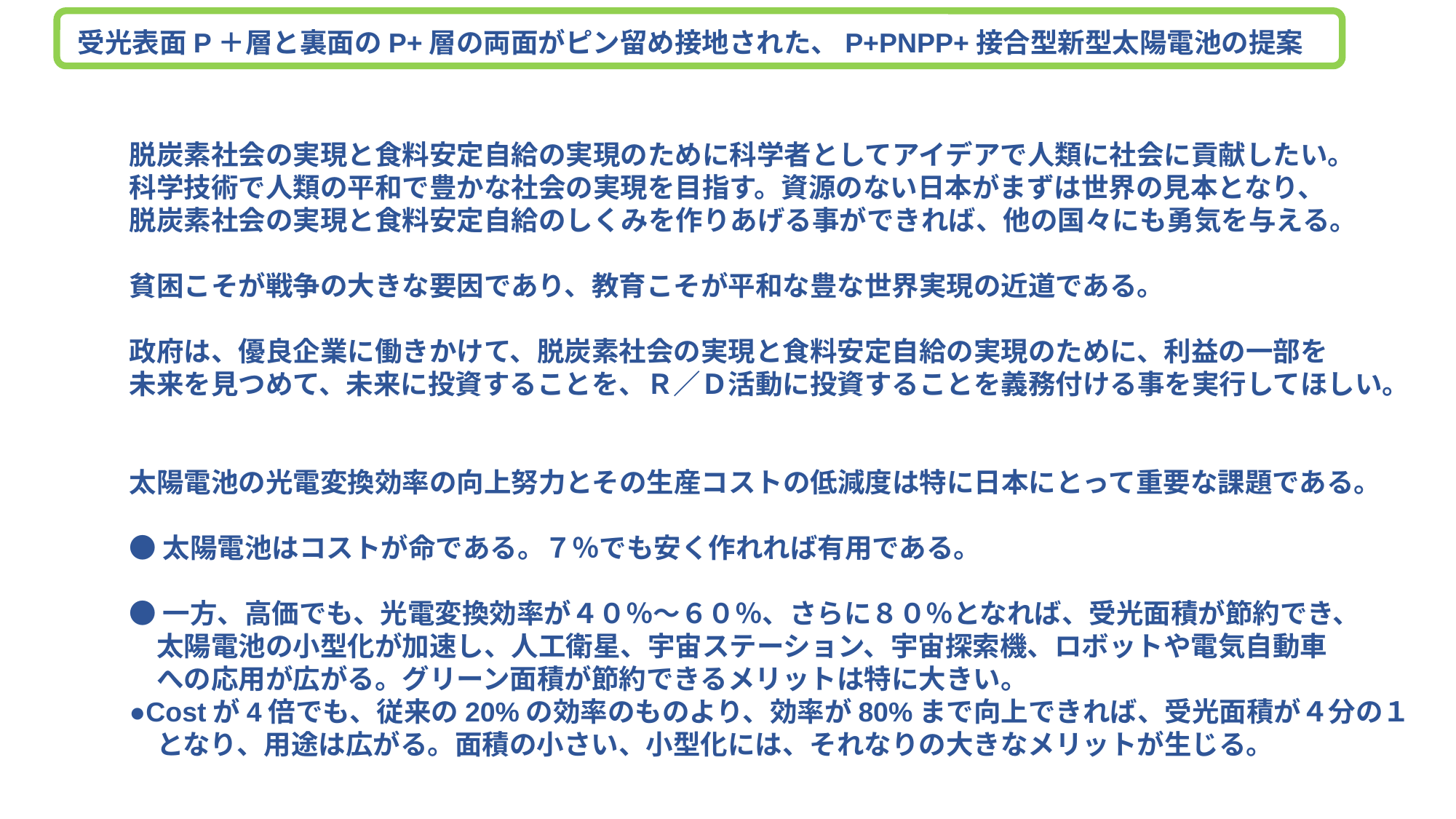

受光表面P＋層と裏面のP+層の両面がピン留め接地された、P+PNPP+接合型新型太陽電池の提案
脱炭素社会の実現と食料安定自給の実現のために科学者としてアイデアで人類に社会に貢献したい。
科学技術で人類の平和で豊かな社会の実現を目指す。資源のない日本がまずは世界の見本となり、
脱炭素社会の実現と食料安定自給のしくみを作りあげる事ができれば、他の国々にも勇気を与える。

貧困こそが戦争の大きな要因であり、教育こそが平和な豊な世界実現の近道である。

政府は、優良企業に働きかけて、脱炭素社会の実現と食料安定自給の実現のために、利益の一部を
未来を見つめて、未来に投資することを、Ｒ／Ｄ活動に投資することを義務付ける事を実行してほしい。

太陽電池の光電変換効率の向上努力とその生産コストの低減度は特に日本にとって重要な課題である。

●太陽電池はコストが命である。７％でも安く作れれば有用である。

●一方、高価でも、光電変換効率が４０％～６０％、さらに８０％となれば、受光面積が節約でき、
　太陽電池の小型化が加速し、人工衛星、宇宙ステーション、宇宙探索機、ロボットや電気自動車
　への応用が広がる。グリーン面積が節約できるメリットは特に大きい。
●Costが4倍でも、従来の20%の効率のものより、効率が80%まで向上できれば、受光面積が４分の１
　となり、用途は広がる。面積の小さい、小型化には、それなりの大きなメリットが生じる。